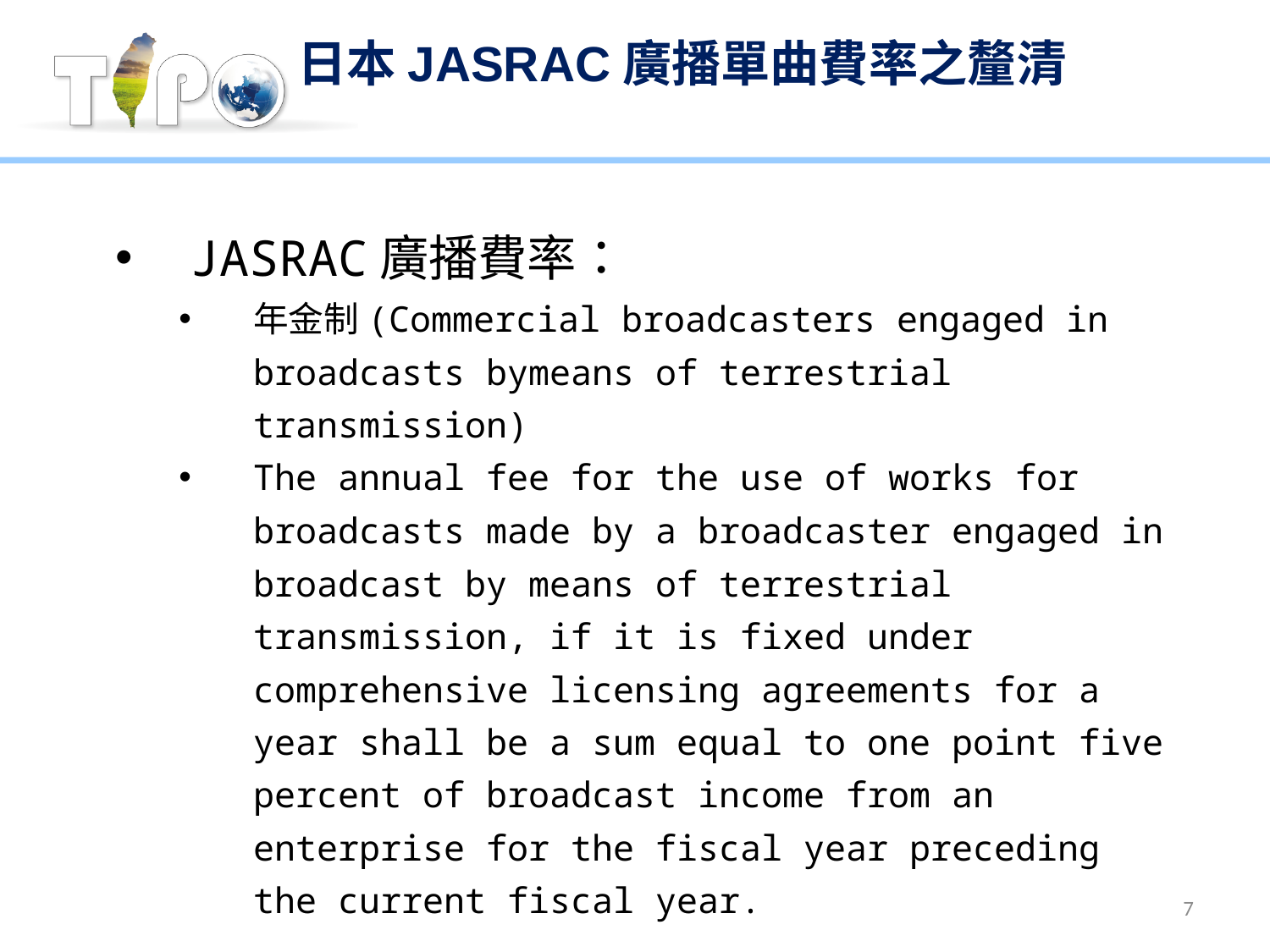

# 日本JASRAC廣播單曲費率之釐清
JASRAC廣播費率：
年金制(Commercial broadcasters engaged in broadcasts bymeans of terrestrial transmission)
The annual fee for the use of works for broadcasts made by a broadcaster engaged in broadcast by means of terrestrial transmission, if it is fixed under comprehensive licensing agreements for a year shall be a sum equal to one point five percent of broadcast income from an enterprise for the fiscal year preceding the current fiscal year.
7